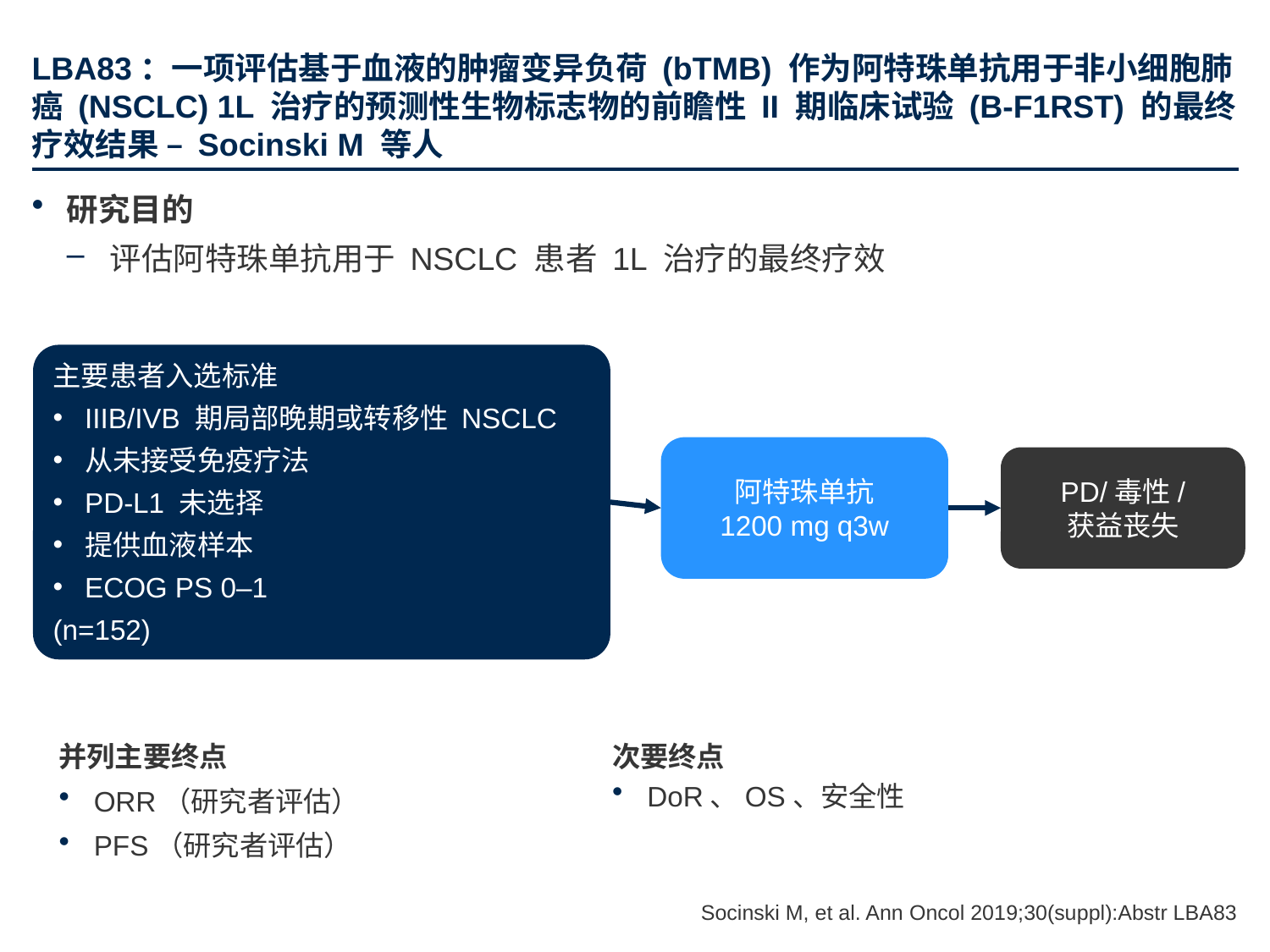

# LBA83：一项评估基于血液的肿瘤变异负荷 (bTMB) 作为阿特珠单抗用于非小细胞肺癌 (NSCLC) 1L 治疗的预测性生物标志物的前瞻性 II 期临床试验 (B-F1RST) 的最终疗效结果 – Socinski M 等人
研究目的
评估阿特珠单抗用于 NSCLC 患者 1L 治疗的最终疗效
主要患者入选标准
IIIB/IVB 期局部晚期或转移性 NSCLC
从未接受免疫疗法
PD-L1 未选择
提供血液样本
ECOG PS 0–1
(n=152)
阿特珠单抗
1200 mg q3w
PD/毒性/
获益丧失
并列主要终点
ORR（研究者评估）
PFS（研究者评估）

次要终点
DoR、OS、安全性
Socinski M, et al. Ann Oncol 2019;30(suppl):Abstr LBA83